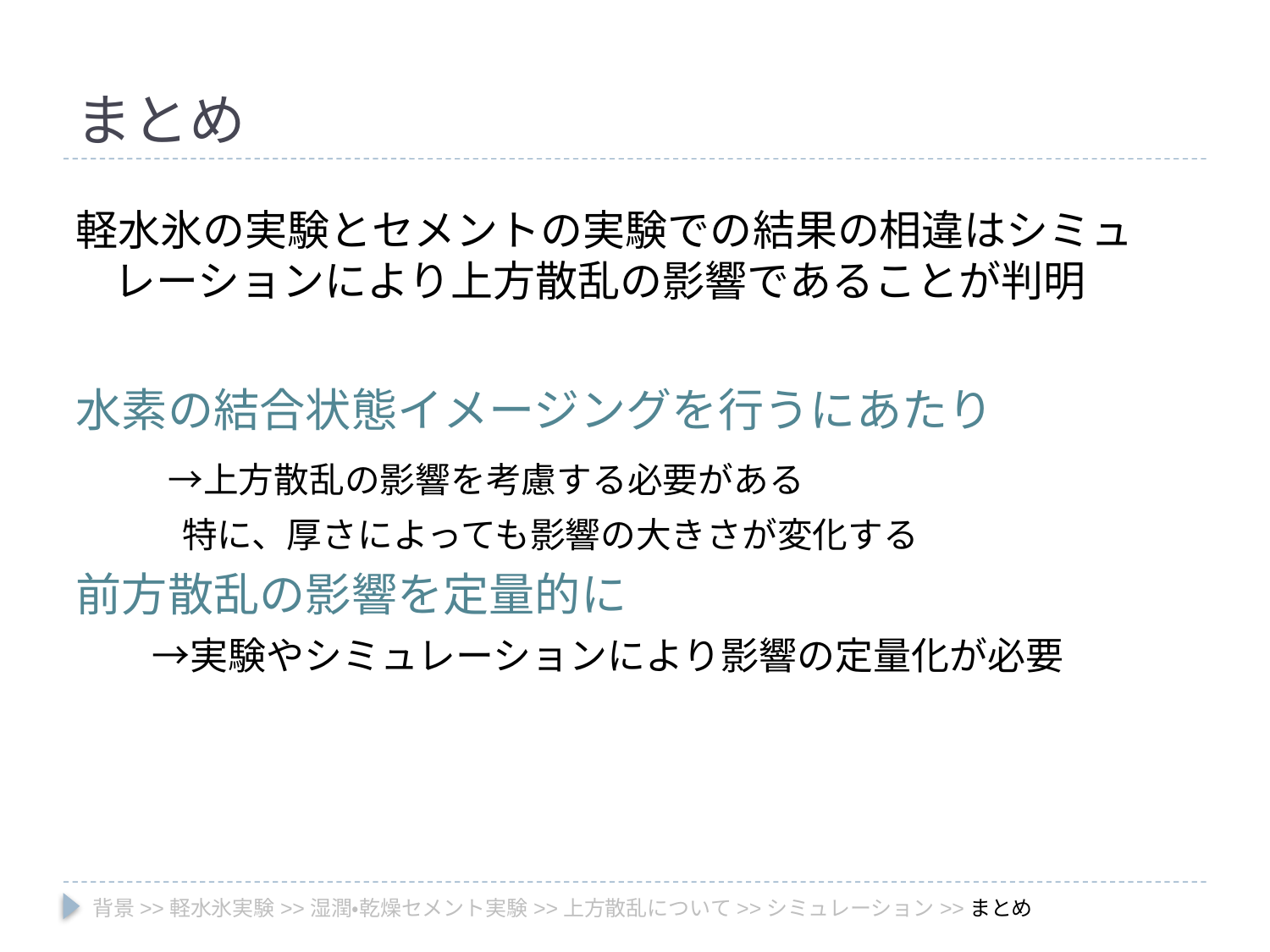

# まとめ
軽水氷の実験とセメントの実験での結果の相違はシミュレーションにより上方散乱の影響であることが判明

水素の結合状態イメージングを行うにあたり
　　→上方散乱の影響を考慮する必要がある
　　　特に、厚さによっても影響の大きさが変化する
前方散乱の影響を定量的に
　　→実験やシミュレーションにより影響の定量化が必要

背景>>軽水氷実験>>湿潤・乾燥セメント実験>>上方散乱について>>シミュレーション>>まとめ